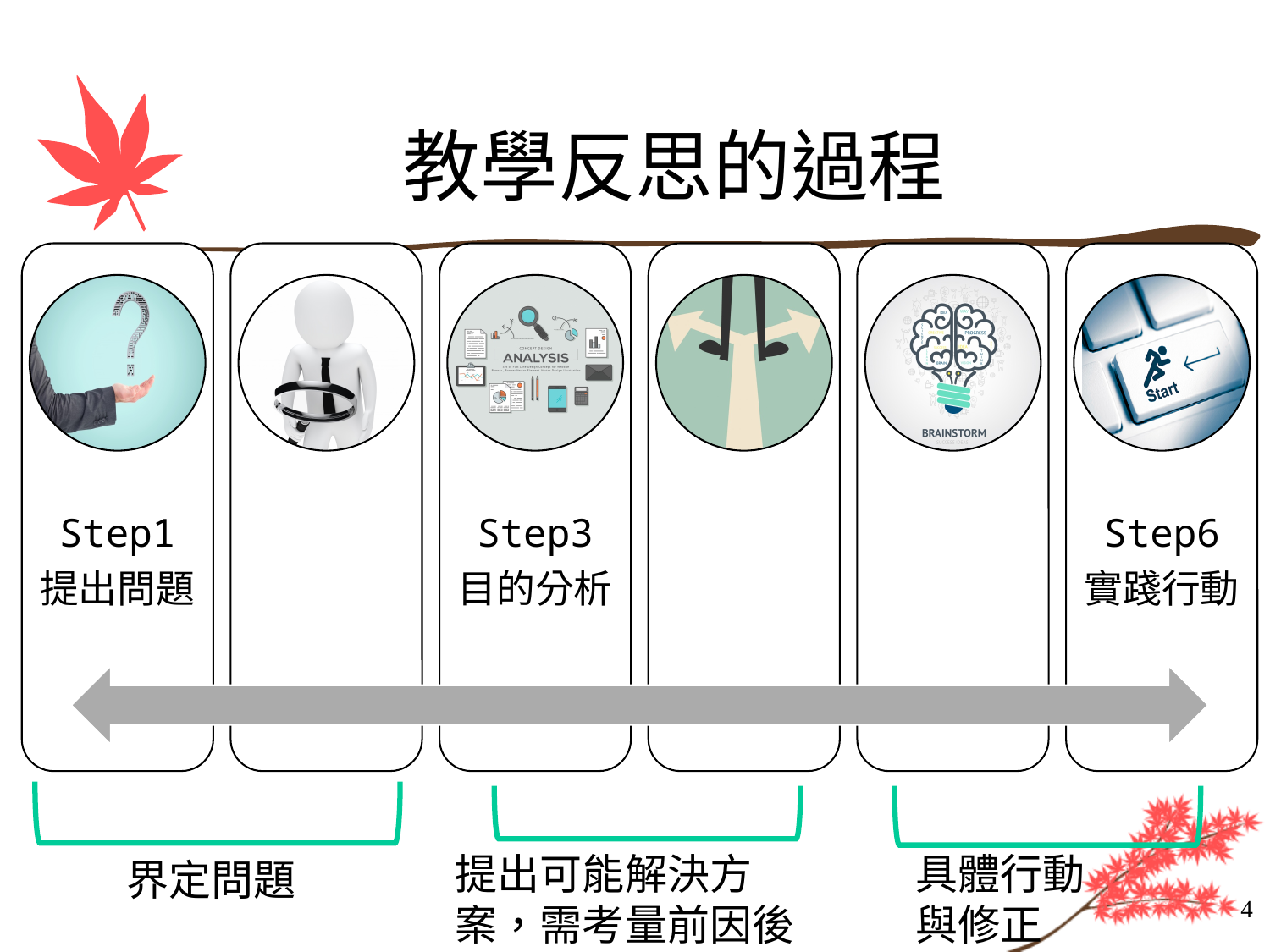

# 教學反思的過程
Step1
提出問題
Step3
目的分析
Step6
實踐行動

提出可能解決方案，需考量前因後果
具體行動
與修正
界定問題
4